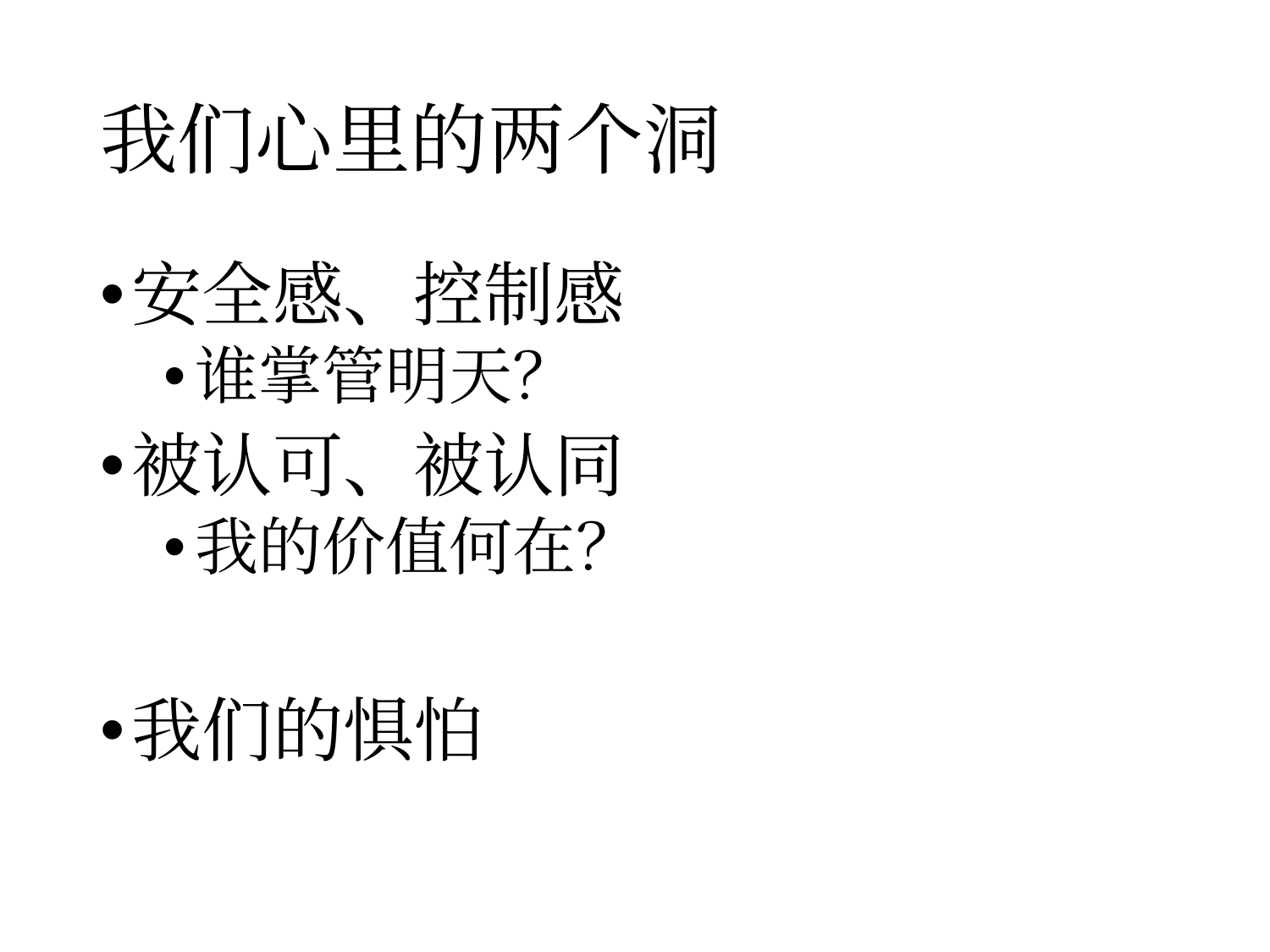

# 我们心里的两个洞
安全感、控制感
谁掌管明天？
被认可、被认同
我的价值何在？

我们的惧怕